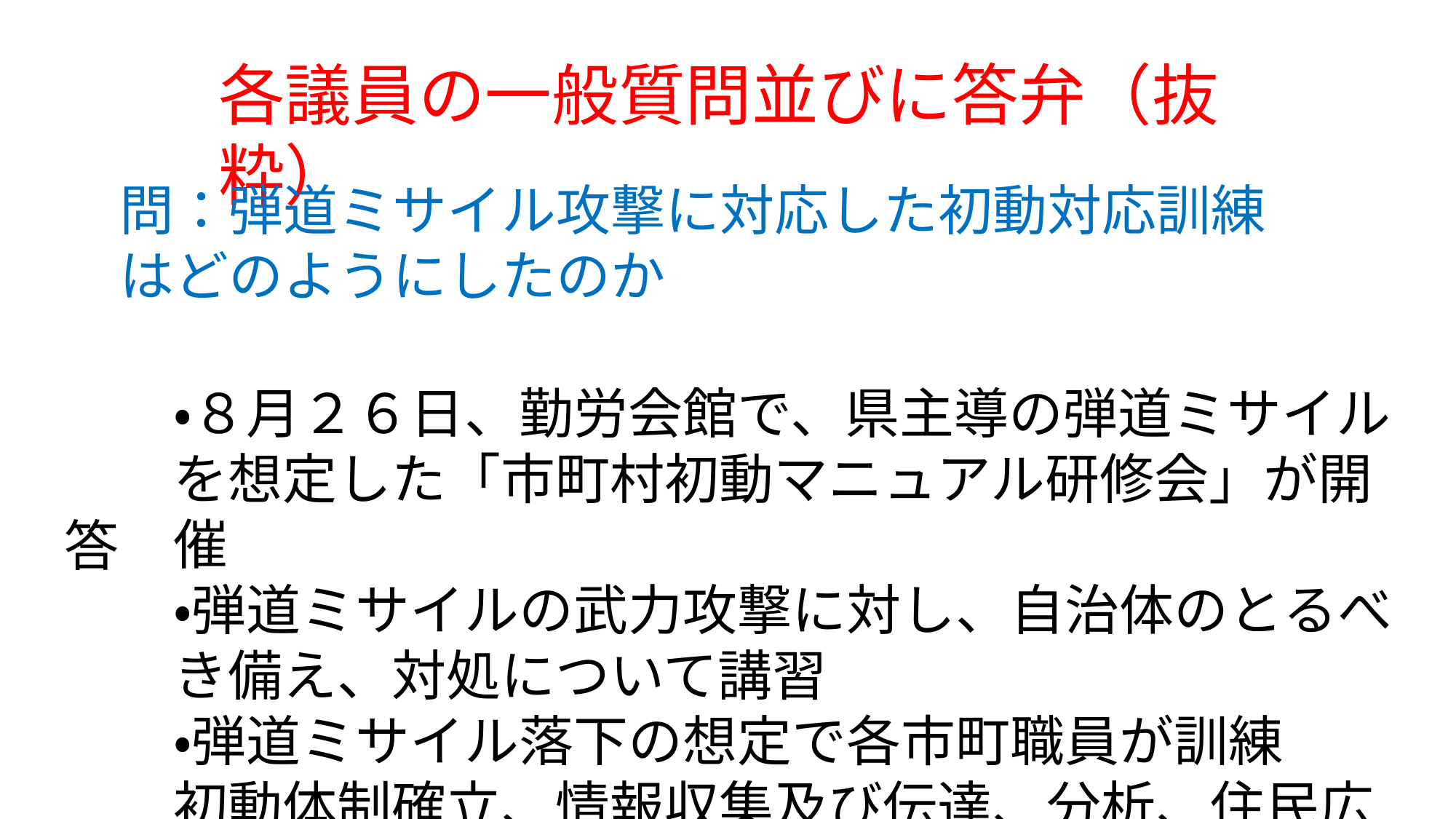

各議員の一般質問並びに答弁（抜粋）
問：弾道ミサイル攻撃に対応した初動対応訓練はどのようにしたのか
・８月２６日、勤労会館で、県主導の弾道ミサイルを想定した「市町村初動マニュアル研修会」が開催
・弾道ミサイルの武力攻撃に対し、自治体のとるべき備え、対処について講習
・弾道ミサイル落下の想定で各市町職員が訓練
初動体制確立、情報収集及び伝達、分析、住民広報
答